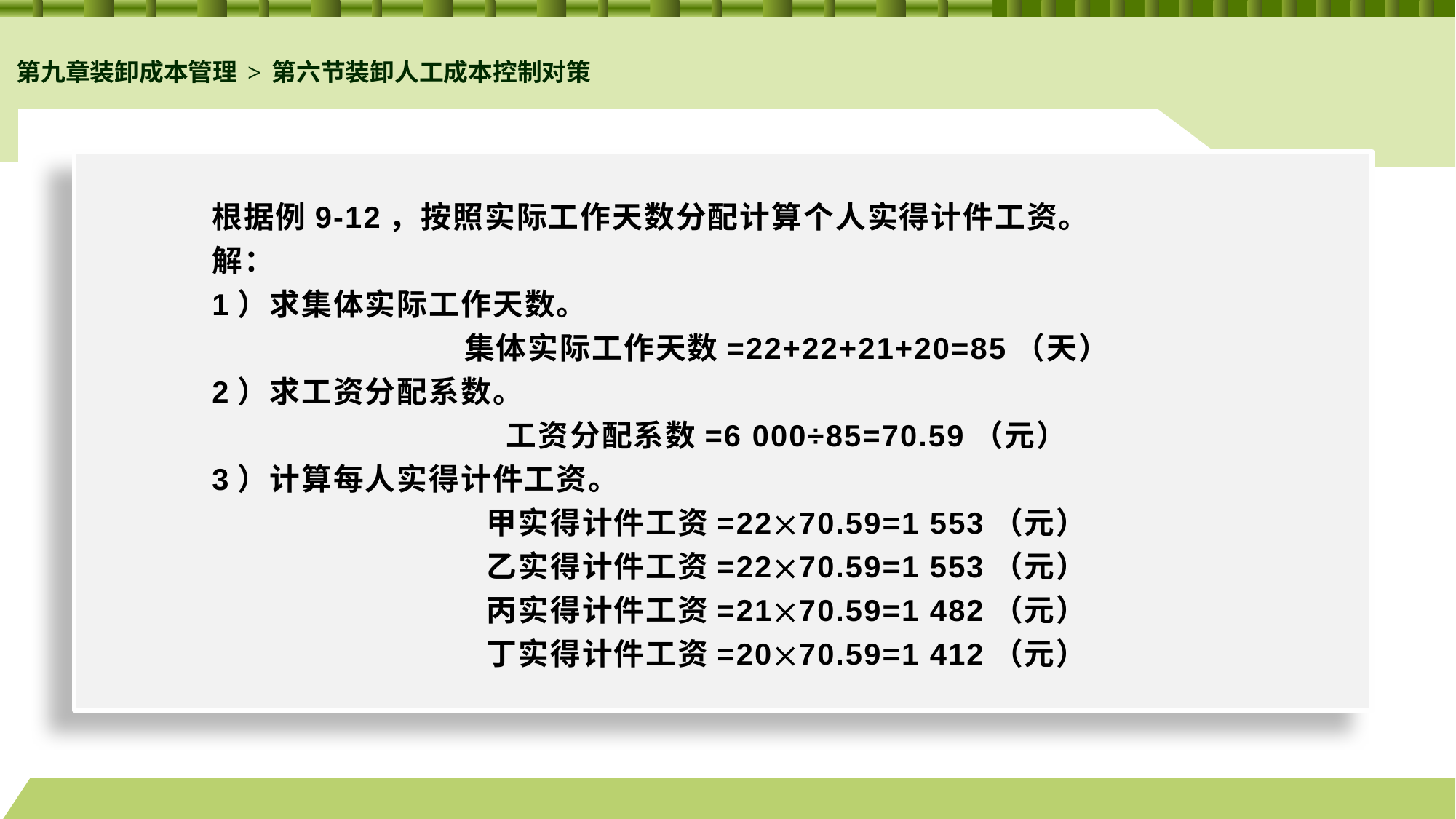

第九章装卸成本管理>第六节装卸人工成本控制对策
根据例9-12，按照实际工作天数分配计算个人实得计件工资。
解：
1）求集体实际工作天数。
集体实际工作天数=22+22+21+20=85（天）
2）求工资分配系数。
工资分配系数=6 000÷85=70.59（元）
3）计算每人实得计件工资。
甲实得计件工资=22×70.59=1 553（元）
乙实得计件工资=22×70.59=1 553（元）
丙实得计件工资=21×70.59=1 482（元）
丁实得计件工资=20×70.59=1 412（元）